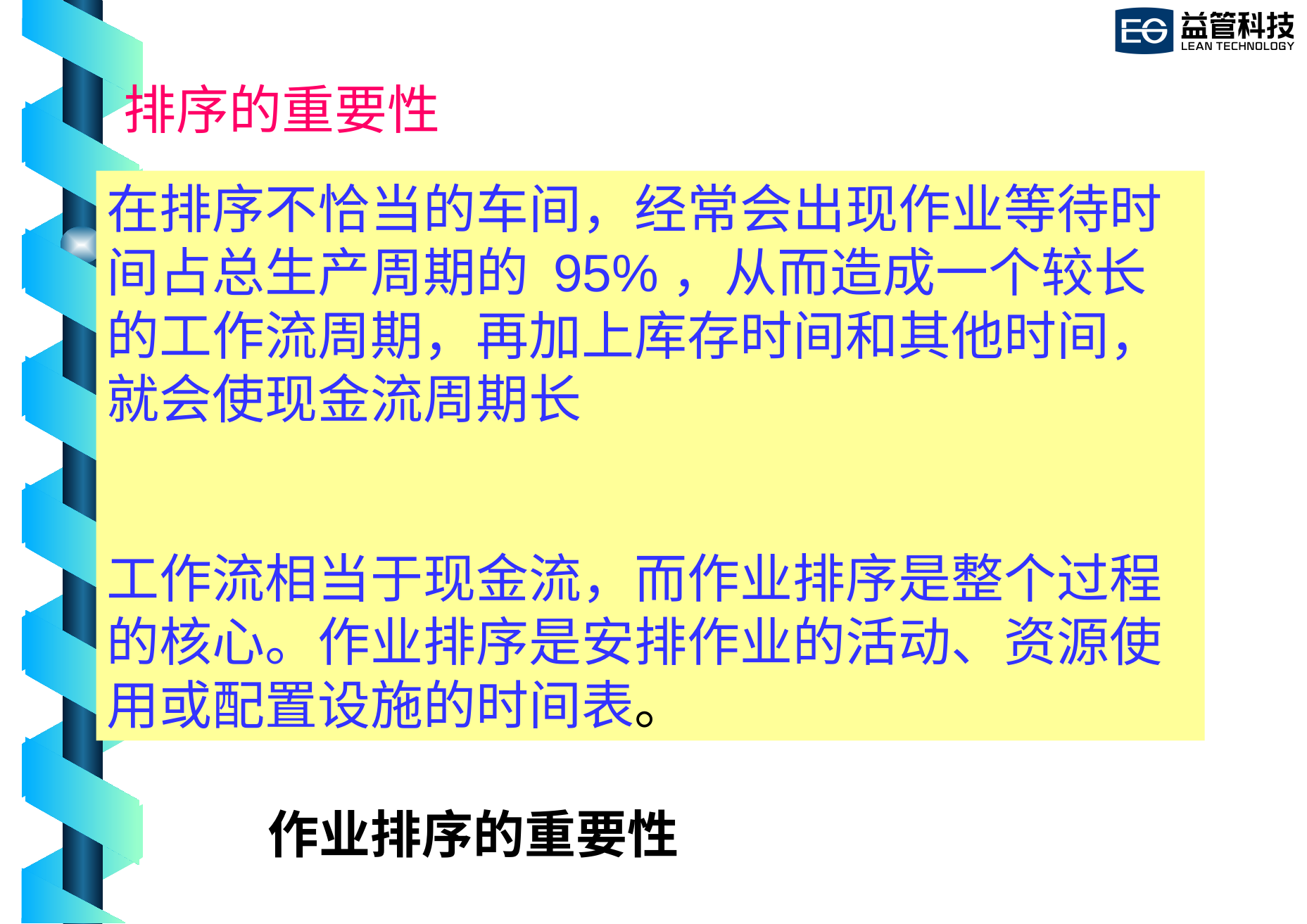

排序的重要性
在排序不恰当的车间，经常会出现作业等待时间占总生产周期的 95%，从而造成一个较长的工作流周期，再加上库存时间和其他时间，就会使现金流周期长

工作流相当于现金流，而作业排序是整个过程的核心。作业排序是安排作业的活动、资源使用或配置设施的时间表。
作业排序的重要性